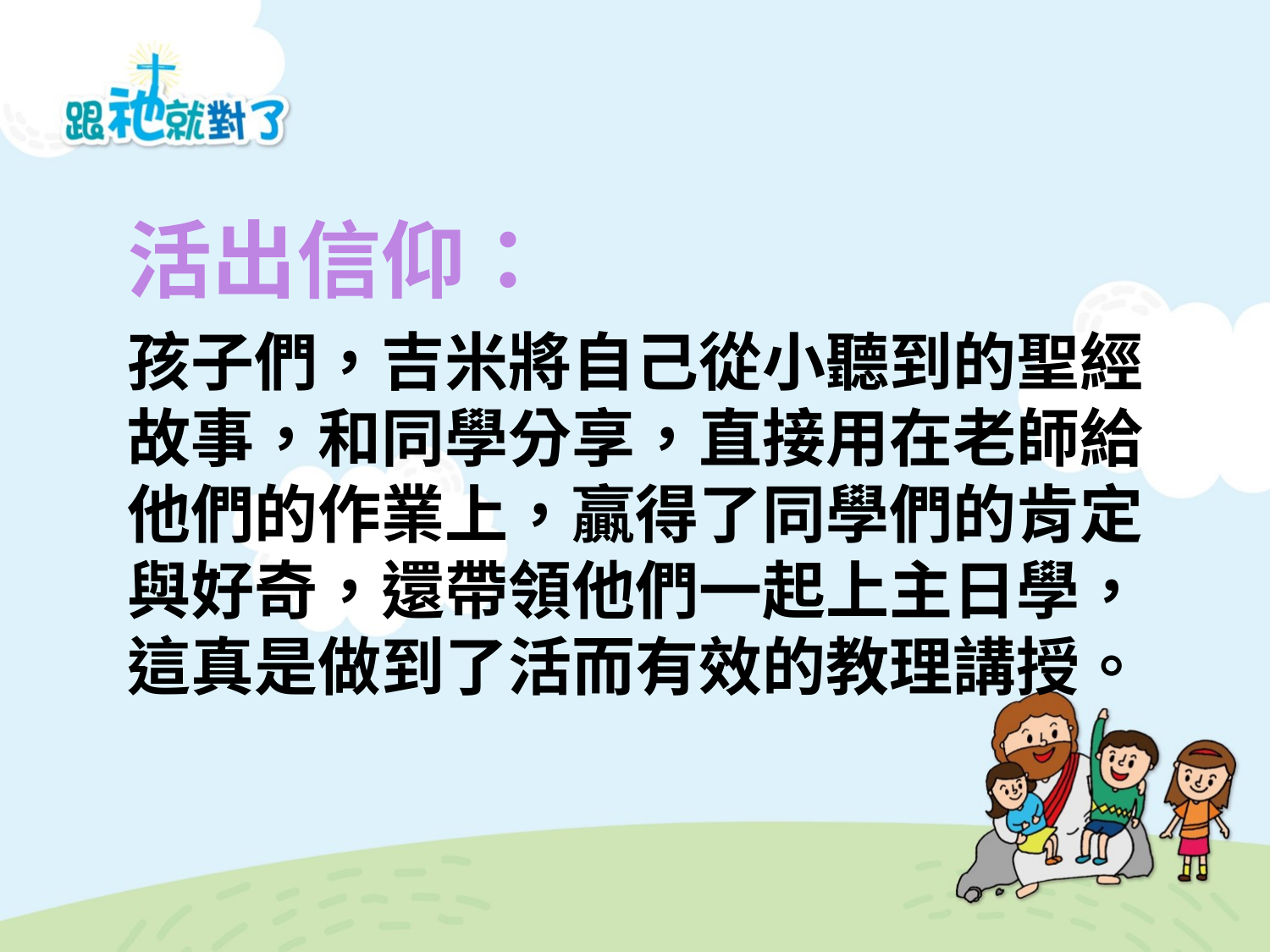

活出信仰：
孩子們，吉米將自己從小聽到的聖經故事，和同學分享，直接用在老師給他們的作業上，贏得了同學們的肯定與好奇，還帶領他們一起上主日學，這真是做到了活而有效的教理講授。